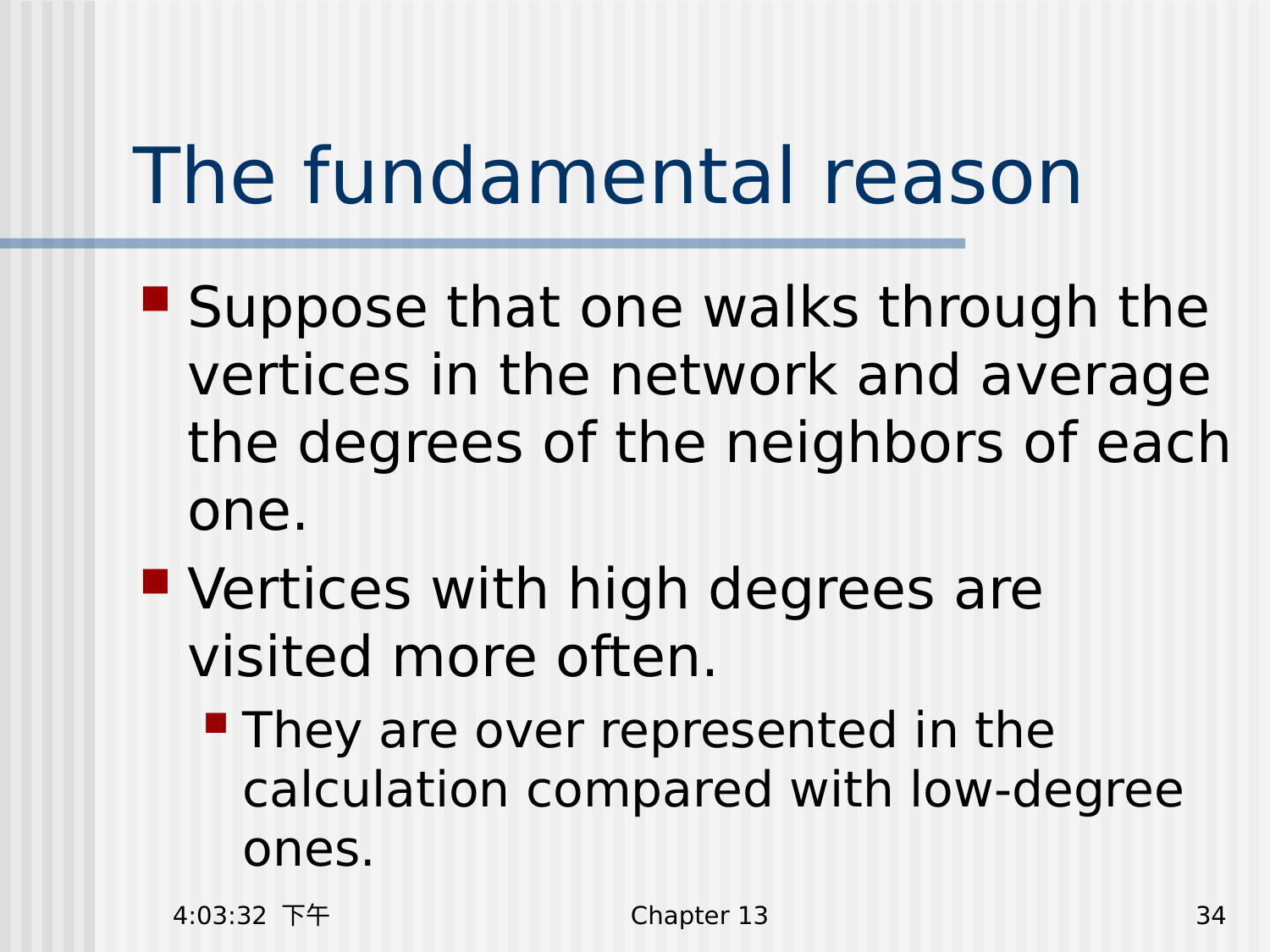

# The fundamental reason
Suppose that one walks through the vertices in the network and average the degrees of the neighbors of each one.
Vertices with high degrees are visited more often.
They are over represented in the calculation compared with low-degree ones.
4:03:32 下午
Chapter 13
34